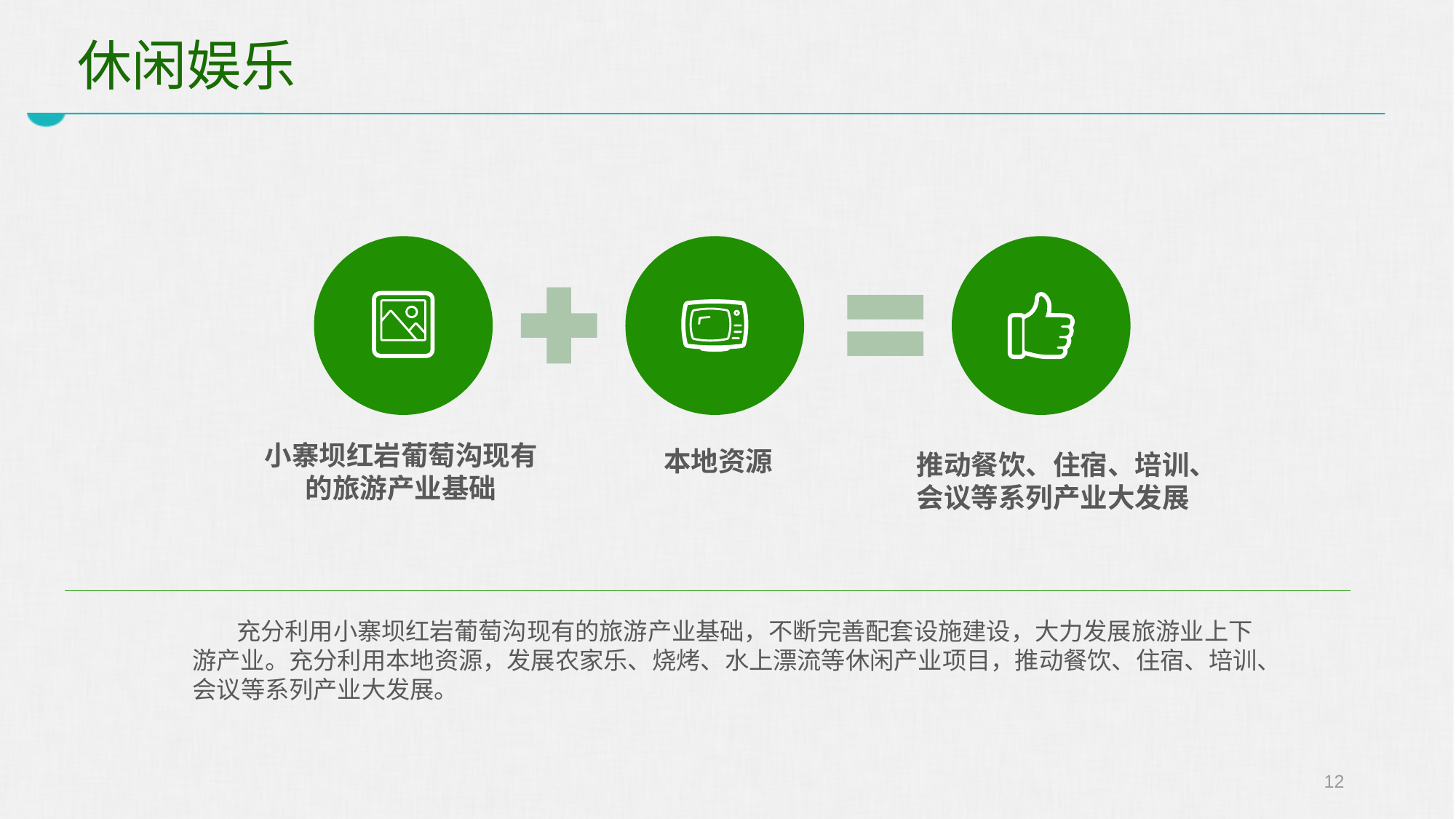

# 休闲娱乐

小寨坝红岩葡萄沟现有的旅游产业基础
本地资源
推动餐饮、住宿、培训、会议等系列产业大发展
       充分利用小寨坝红岩葡萄沟现有的旅游产业基础，不断完善配套设施建设，大力发展旅游业上下游产业。充分利用本地资源，发展农家乐、烧烤、水上漂流等休闲产业项目，推动餐饮、住宿、培训、会议等系列产业大发展。
12